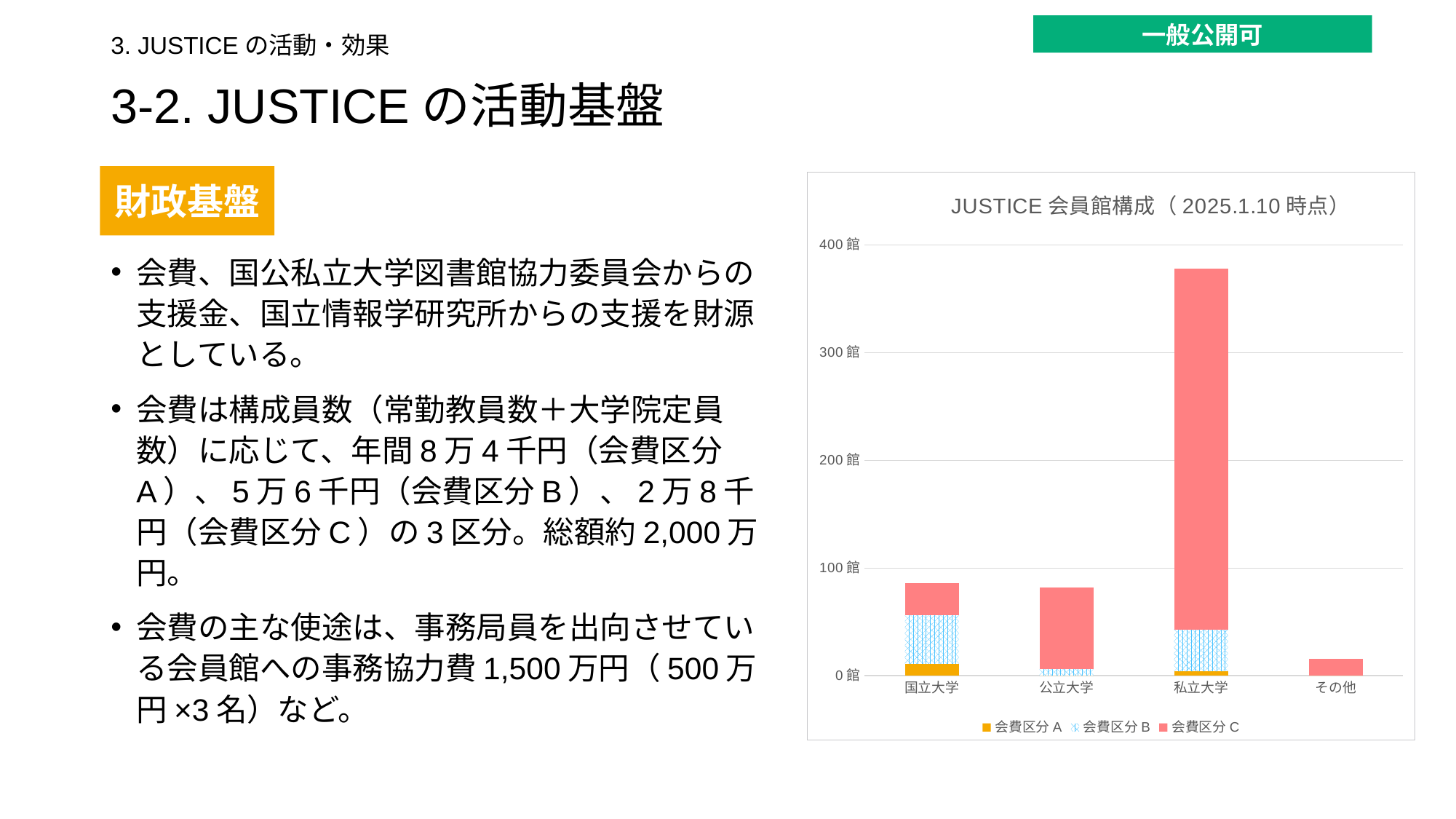

一般公開可
3. JUSTICEの活動・効果
# 3-2. JUSTICEの活動基盤
財政基盤

### Chart: JUSTICE会員館構成（2025.1.10時点）

| Category | 会費区分A | 会費区分B | 会費区分C |
|---|---|---|---|
| 国立大学 | 11.0 | 45.0 | 30.0 |
| 公立大学 | 0.0 | 6.0 | 76.0 |
| 私立大学 | 4.0 | 39.0 | 335.0 |
| その他 | 0.0 | 0.0 | 16.0 |
会費、国公私立大学図書館協力委員会からの支援金、国立情報学研究所からの支援を財源としている。
会費は構成員数（常勤教員数＋大学院定員数）に応じて、年間8万4千円（会費区分A）、5万6千円（会費区分B）、2万8千円（会費区分C）の3区分。総額約2,000万円。
会費の主な使途は、事務局員を出向させている会員館への事務協力費1,500万円（500万円×3名）など。